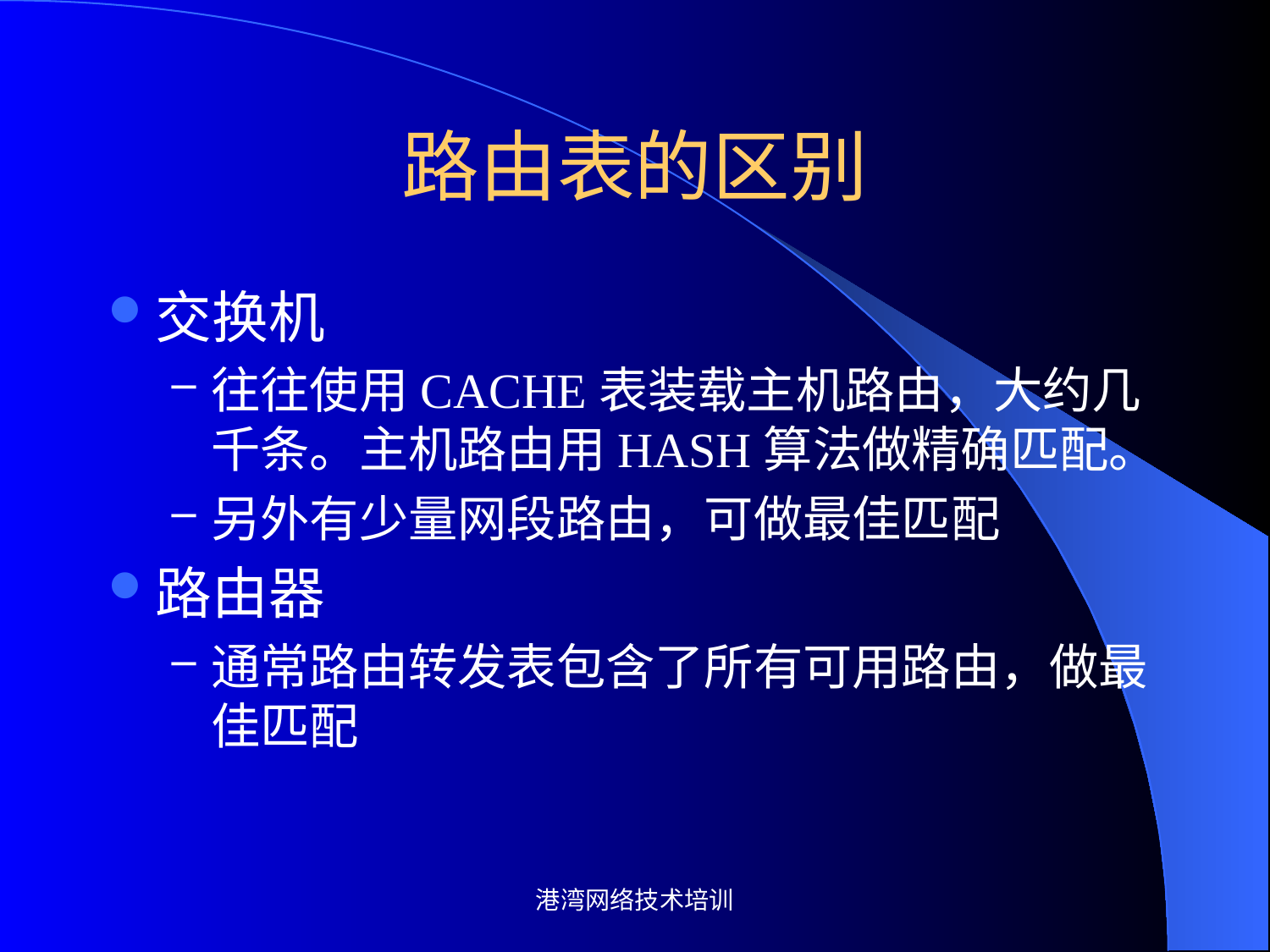

# 路由表的区别
交换机
往往使用CACHE表装载主机路由，大约几千条。主机路由用HASH算法做精确匹配。
另外有少量网段路由，可做最佳匹配
路由器
通常路由转发表包含了所有可用路由，做最佳匹配

港湾网络技术培训
28